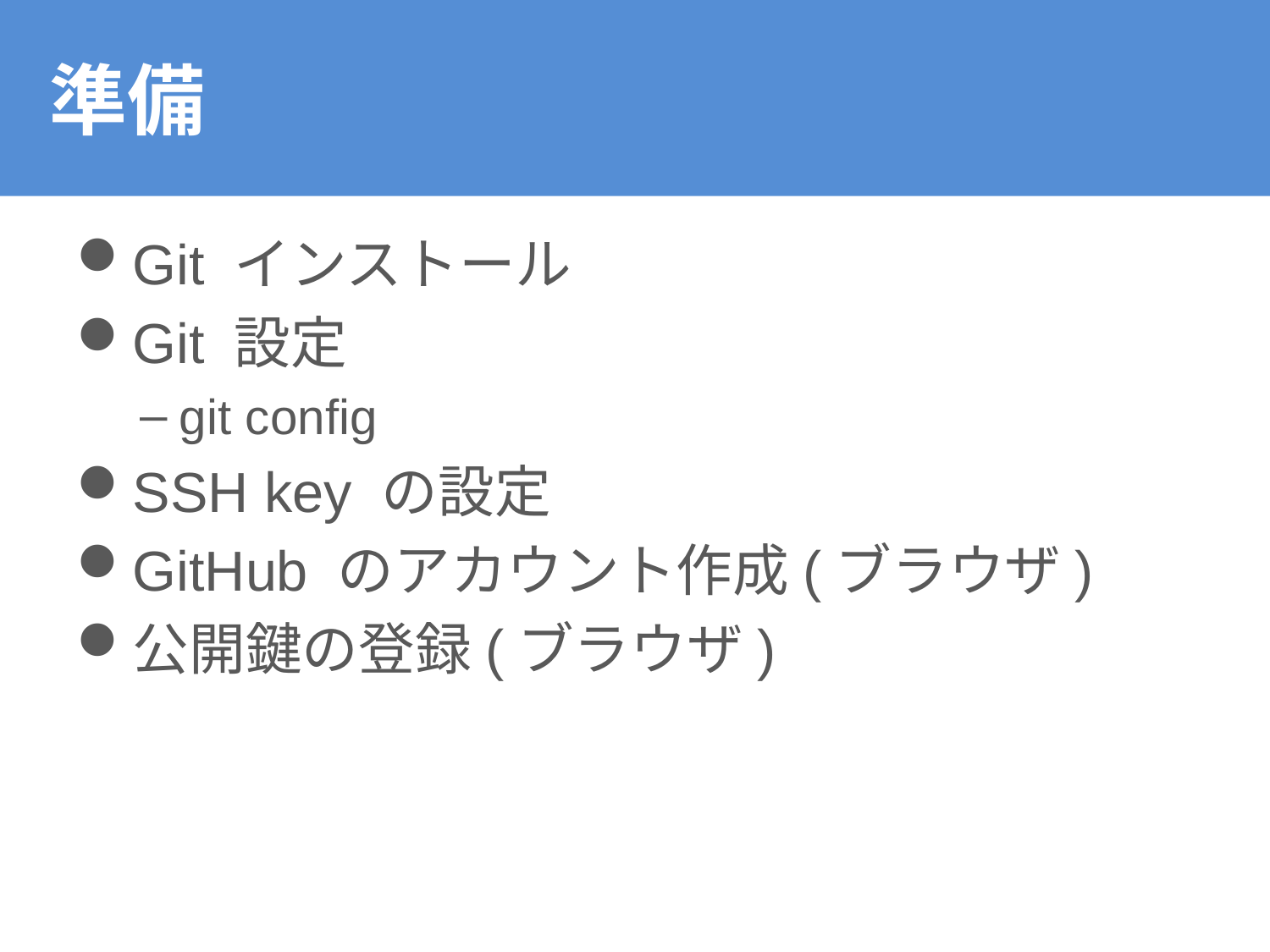

# 準備
Git インストール
Git 設定
git config
SSH key の設定
GitHub のアカウント作成(ブラウザ)
公開鍵の登録(ブラウザ)